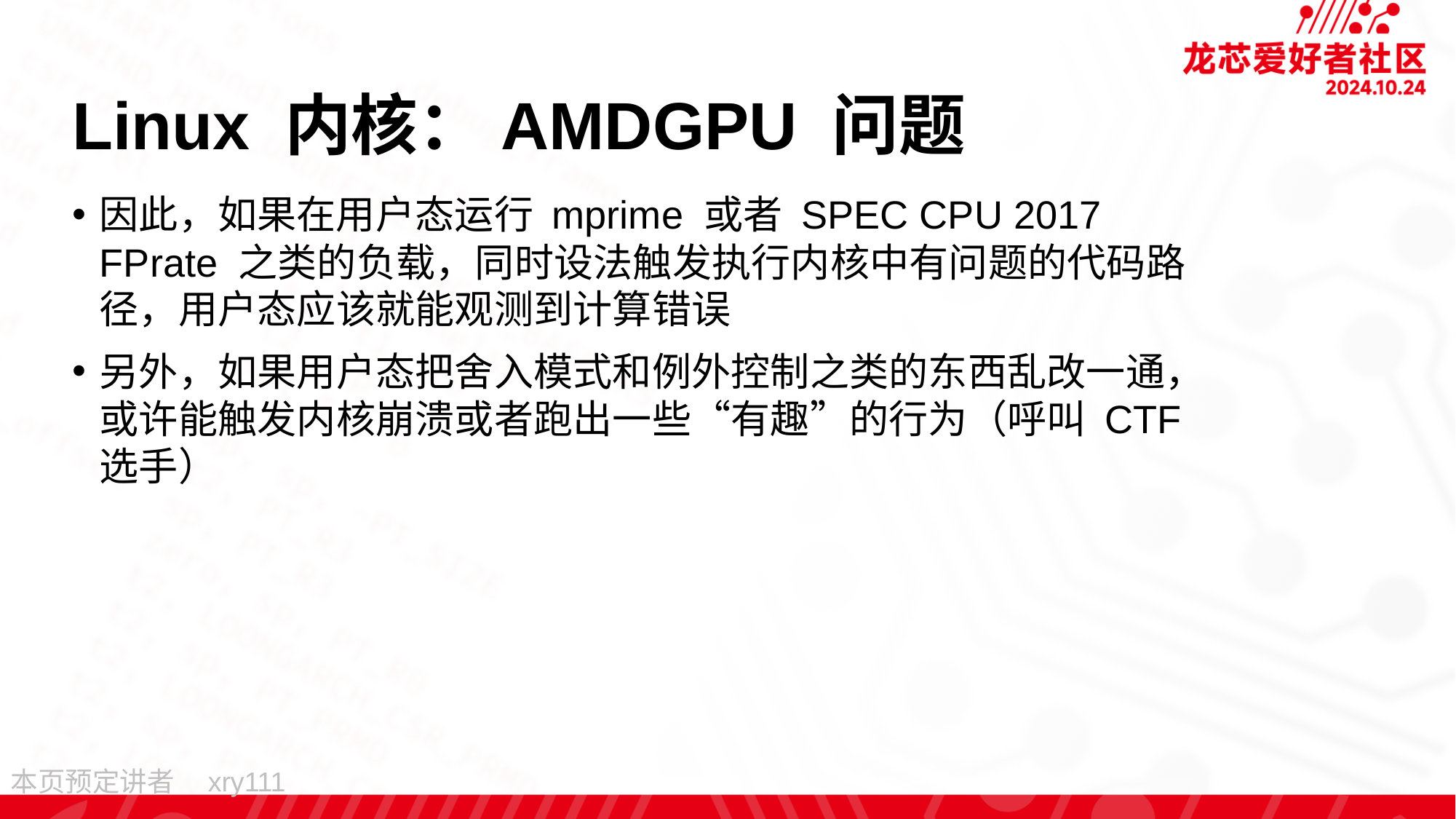

# Linux 内核：AMDGPU 问题
因此，如果在用户态运行 mprime 或者 SPEC CPU 2017 FPrate 之类的负载，同时设法触发执行内核中有问题的代码路径，用户态应该就能观测到计算错误
另外，如果用户态把舍入模式和例外控制之类的东西乱改一通，或许能触发内核崩溃或者跑出一些“有趣”的行为（呼叫 CTF 选手）
xry111